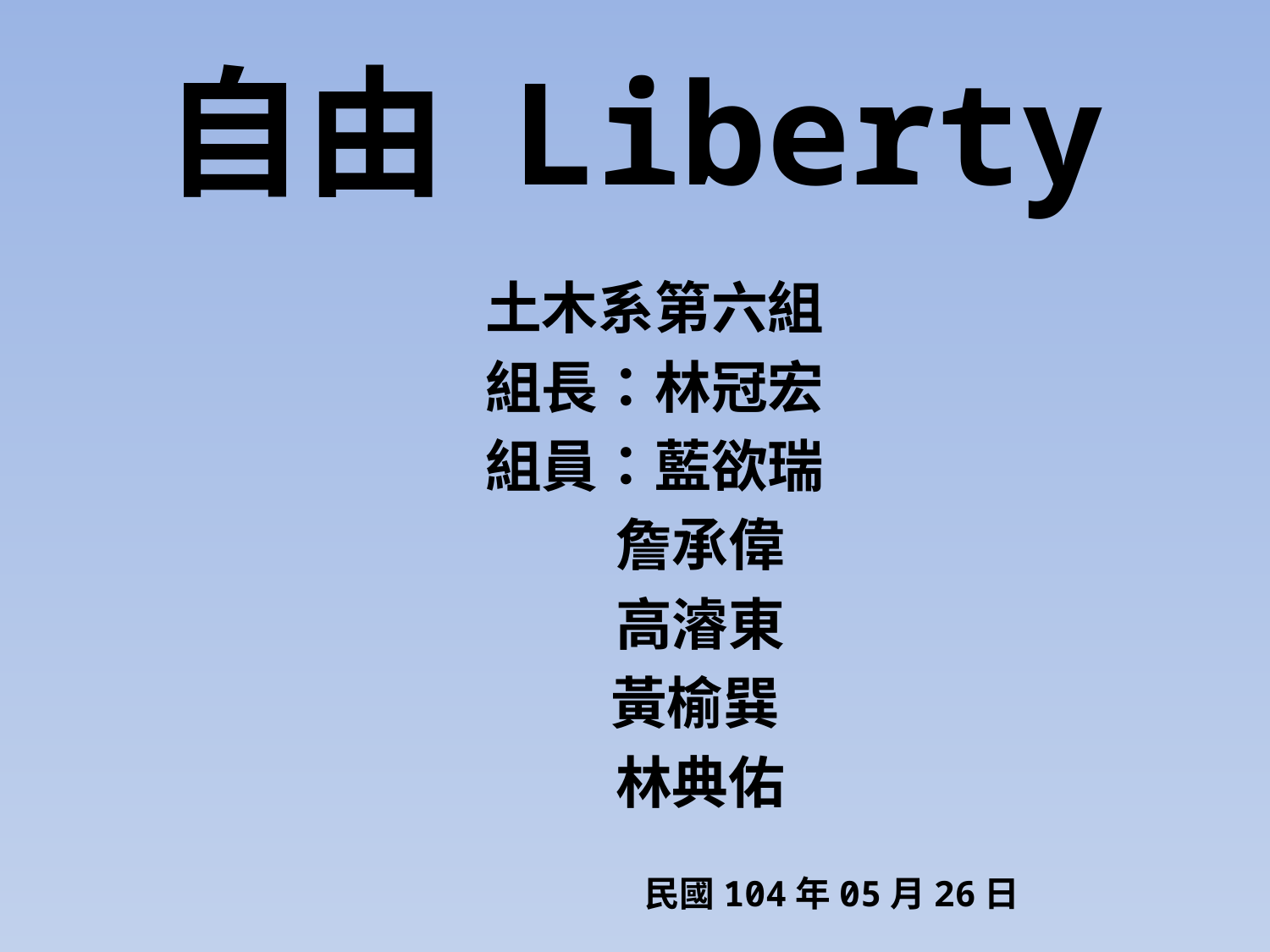

# 自由 Liberty
土木系第六組
組長：林冠宏
組員：藍欲瑞
      詹承偉
      高濬東
         黃榆巽
      林典佑

                                           民國104年05月26日